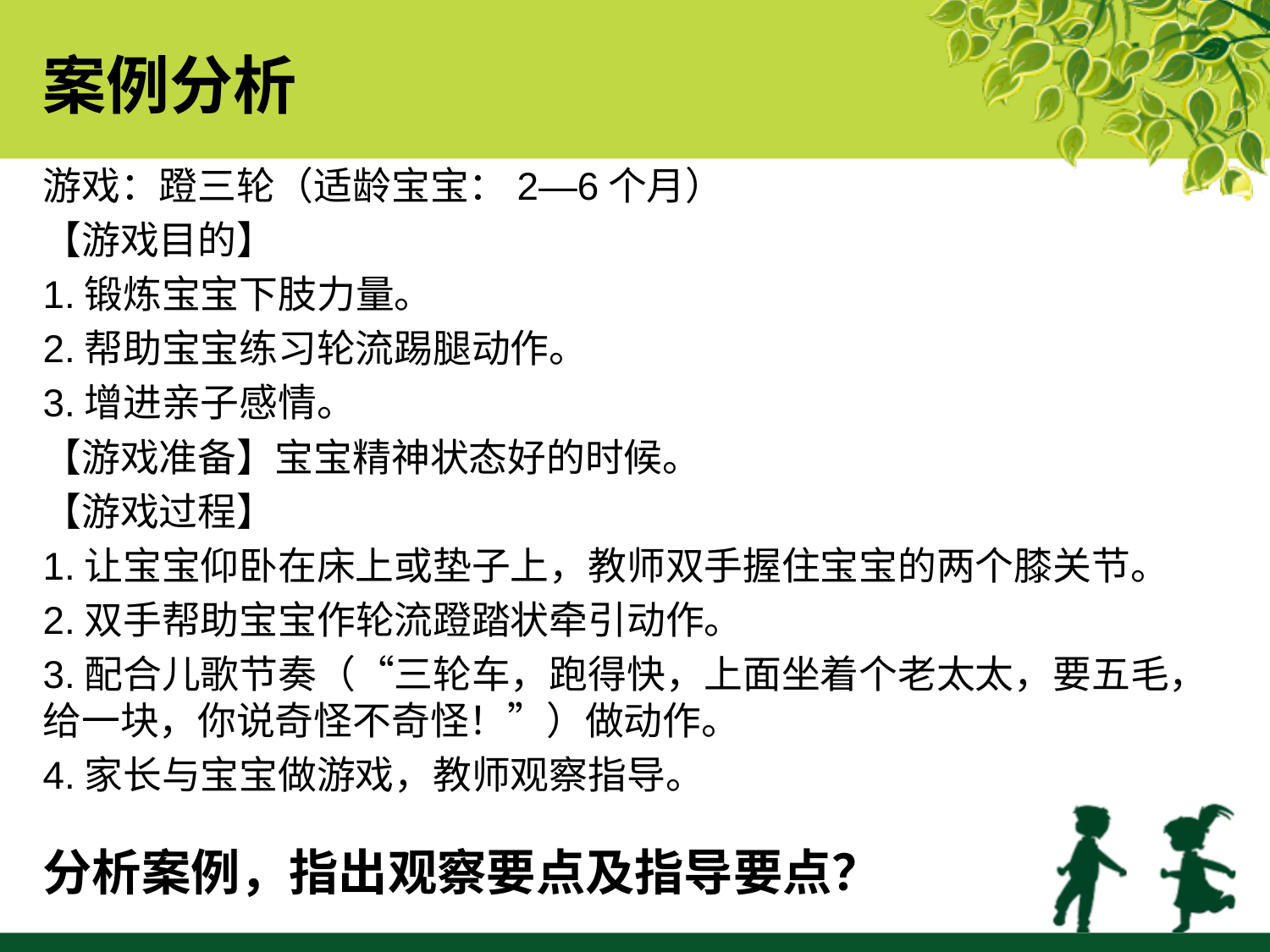

案例分析
游戏：蹬三轮（适龄宝宝：2—6个月）
【游戏目的】
1.锻炼宝宝下肢力量。
2.帮助宝宝练习轮流踢腿动作。
3.增进亲子感情。
【游戏准备】宝宝精神状态好的时候。
【游戏过程】
1.让宝宝仰卧在床上或垫子上，教师双手握住宝宝的两个膝关节。
2.双手帮助宝宝作轮流蹬踏状牵引动作。
3.配合儿歌节奏（“三轮车，跑得快，上面坐着个老太太，要五毛，给一块，你说奇怪不奇怪！”）做动作。
4.家长与宝宝做游戏，教师观察指导。
分析案例，指出观察要点及指导要点？